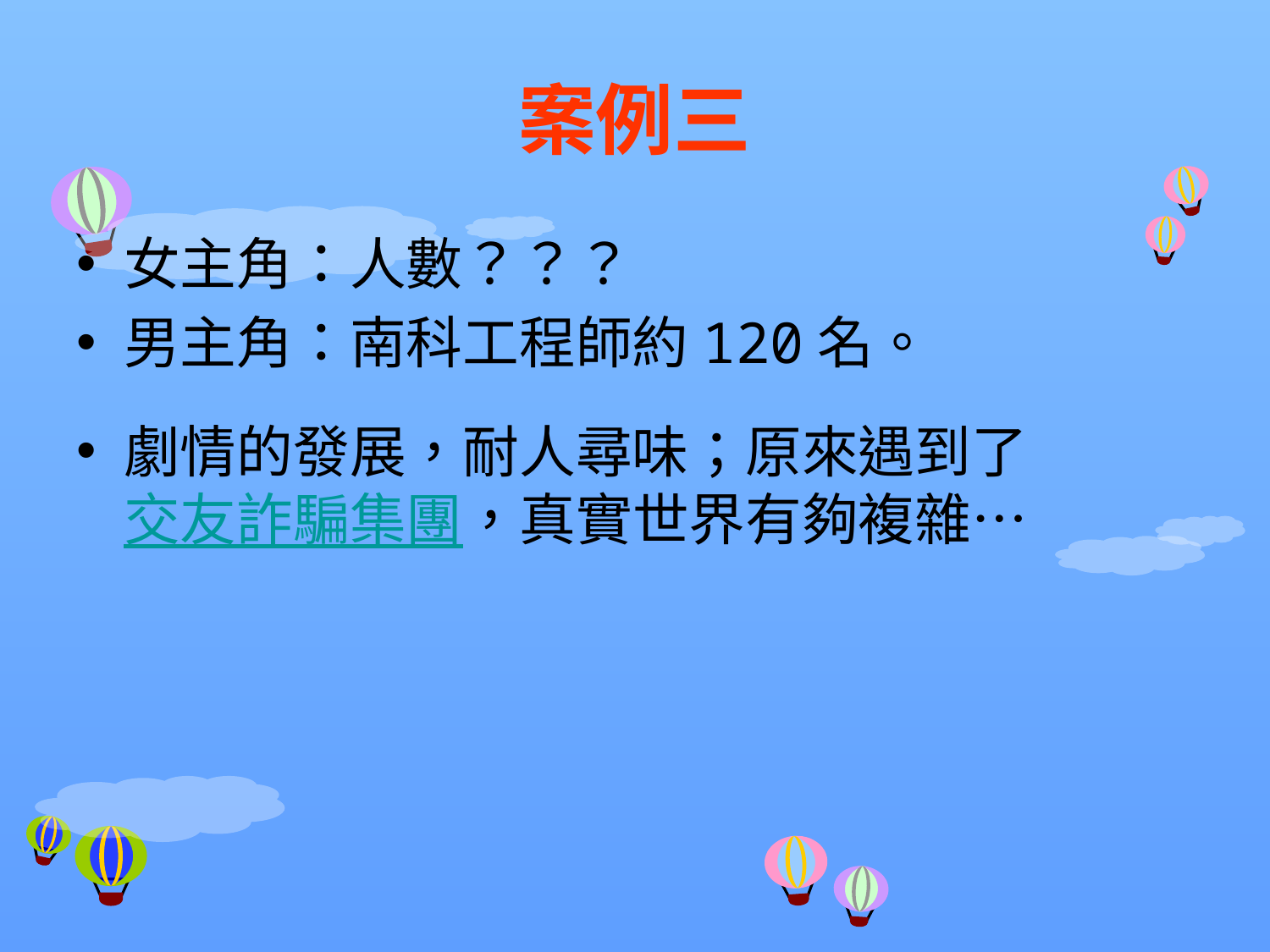

# 案例三
女主角：人數？？？
男主角：南科工程師約120名。

劇情的發展，耐人尋味；原來遇到了交友詐騙集團，真實世界有夠複雜…